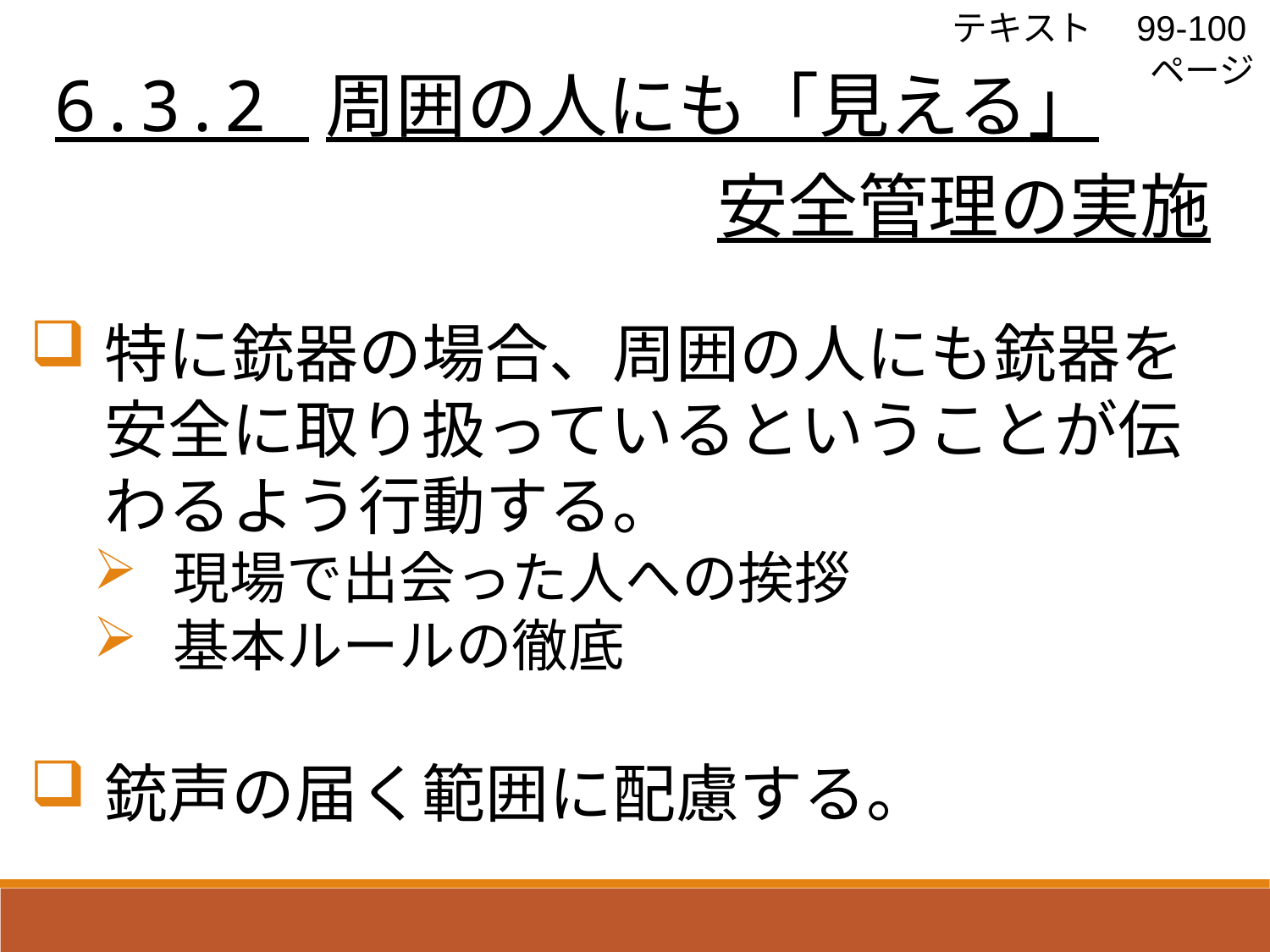

テキスト　99-100ページ
 6.3.2 周囲の人にも「見える」
　　　　　　　　　　安全管理の実施

特に銃器の場合、周囲の人にも銃器を安全に取り扱っているということが伝わるよう行動する。
現場で出会った人への挨拶
基本ルールの徹底

銃声の届く範囲に配慮する。